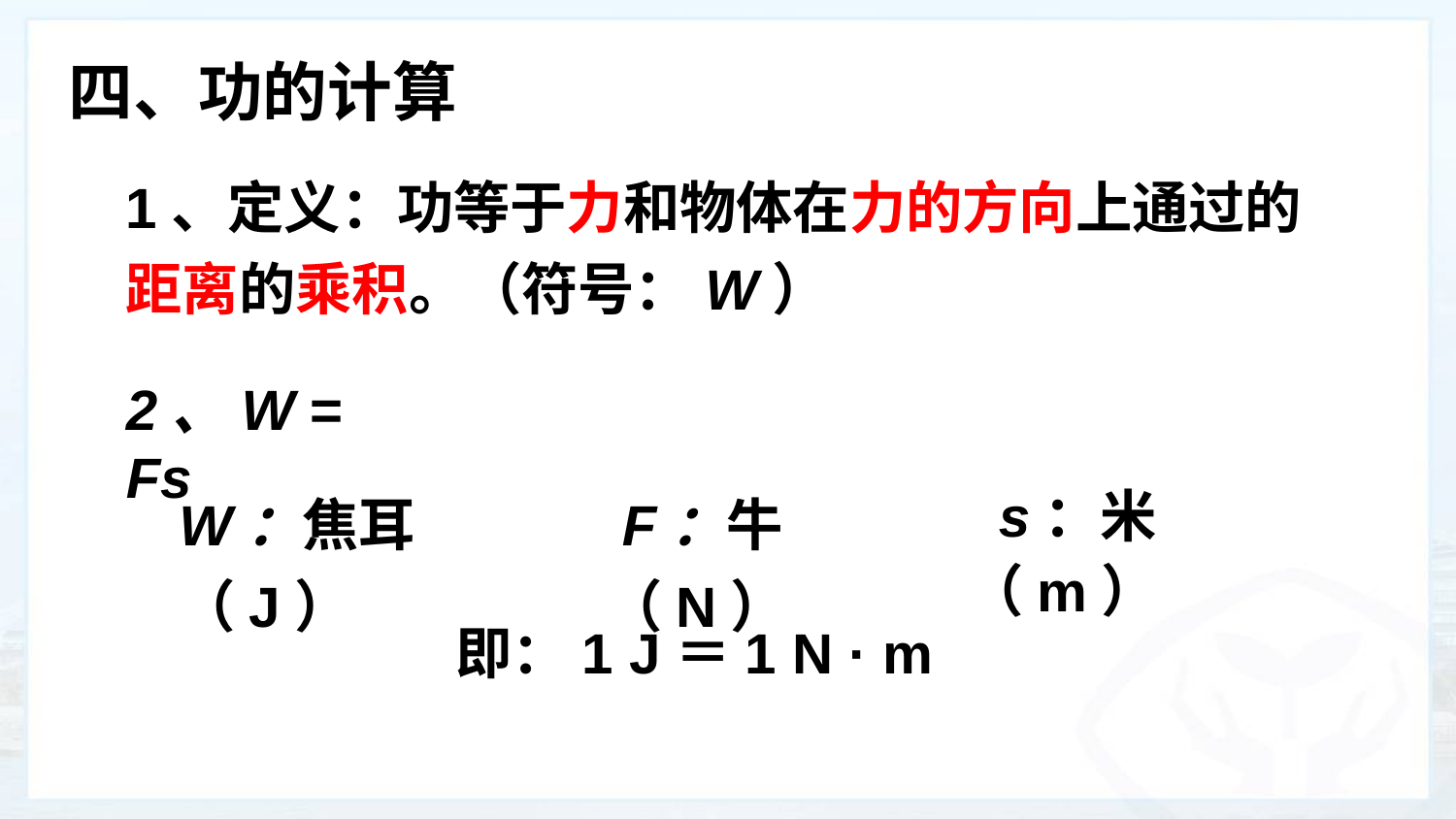

四、功的计算
1、定义：功等于力和物体在力的方向上通过的距离的乘积。（符号：W）
2、W = Fs
W：焦耳（J）
 F：牛（N）
  s：米（m）
即：1 J＝1 N · m